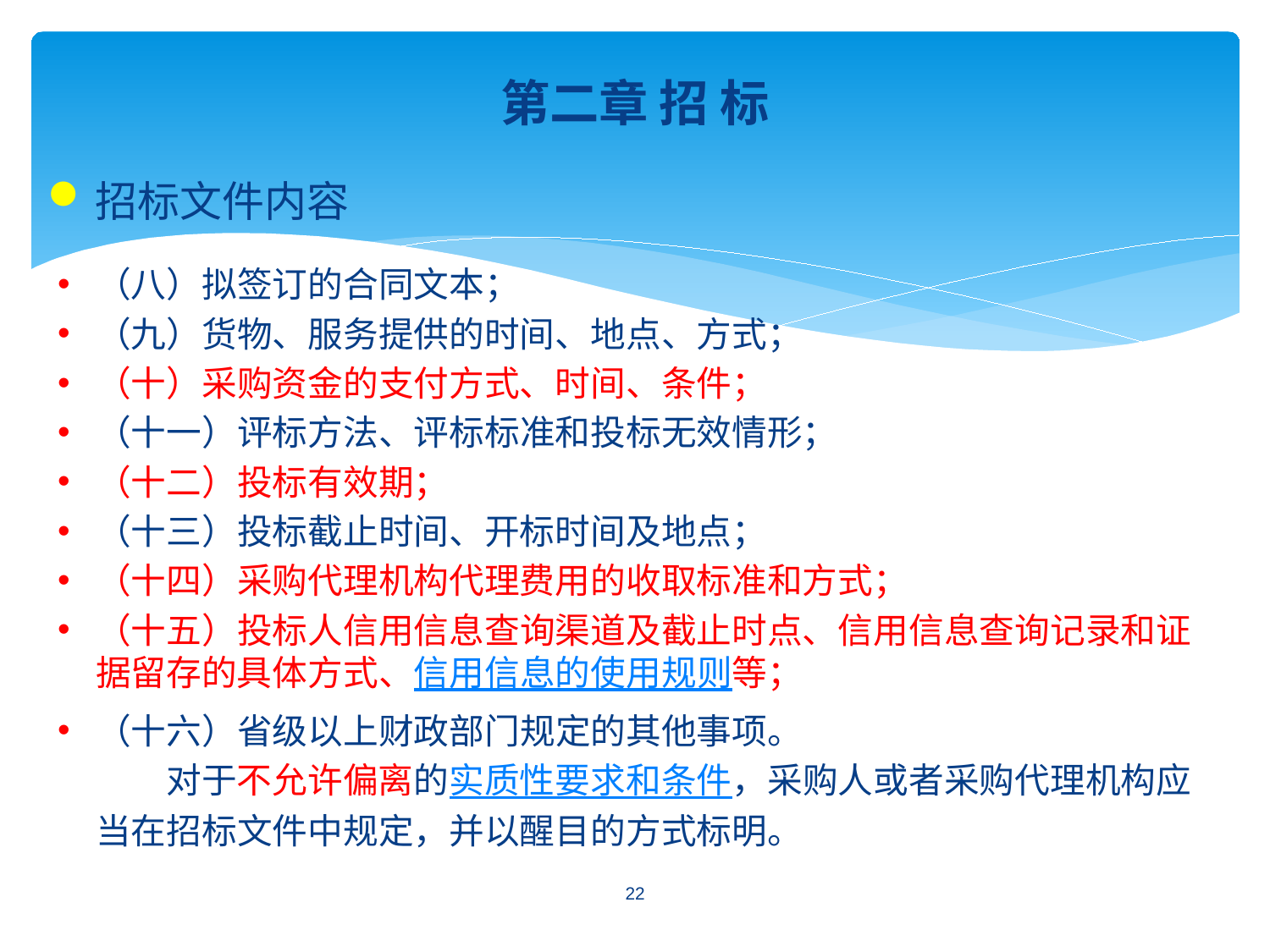

第二章 招 标
招标文件内容
（八）拟签订的合同文本；
（九）货物、服务提供的时间、地点、方式；
（十）采购资金的支付方式、时间、条件；
（十一）评标方法、评标标准和投标无效情形；
（十二）投标有效期；
（十三）投标截止时间、开标时间及地点；
（十四）采购代理机构代理费用的收取标准和方式；
（十五）投标人信用信息查询渠道及截止时点、信用信息查询记录和证据留存的具体方式、信用信息的使用规则等；
（十六）省级以上财政部门规定的其他事项。
　　对于不允许偏离的实质性要求和条件，采购人或者采购代理机构应当在招标文件中规定，并以醒目的方式标明。
22